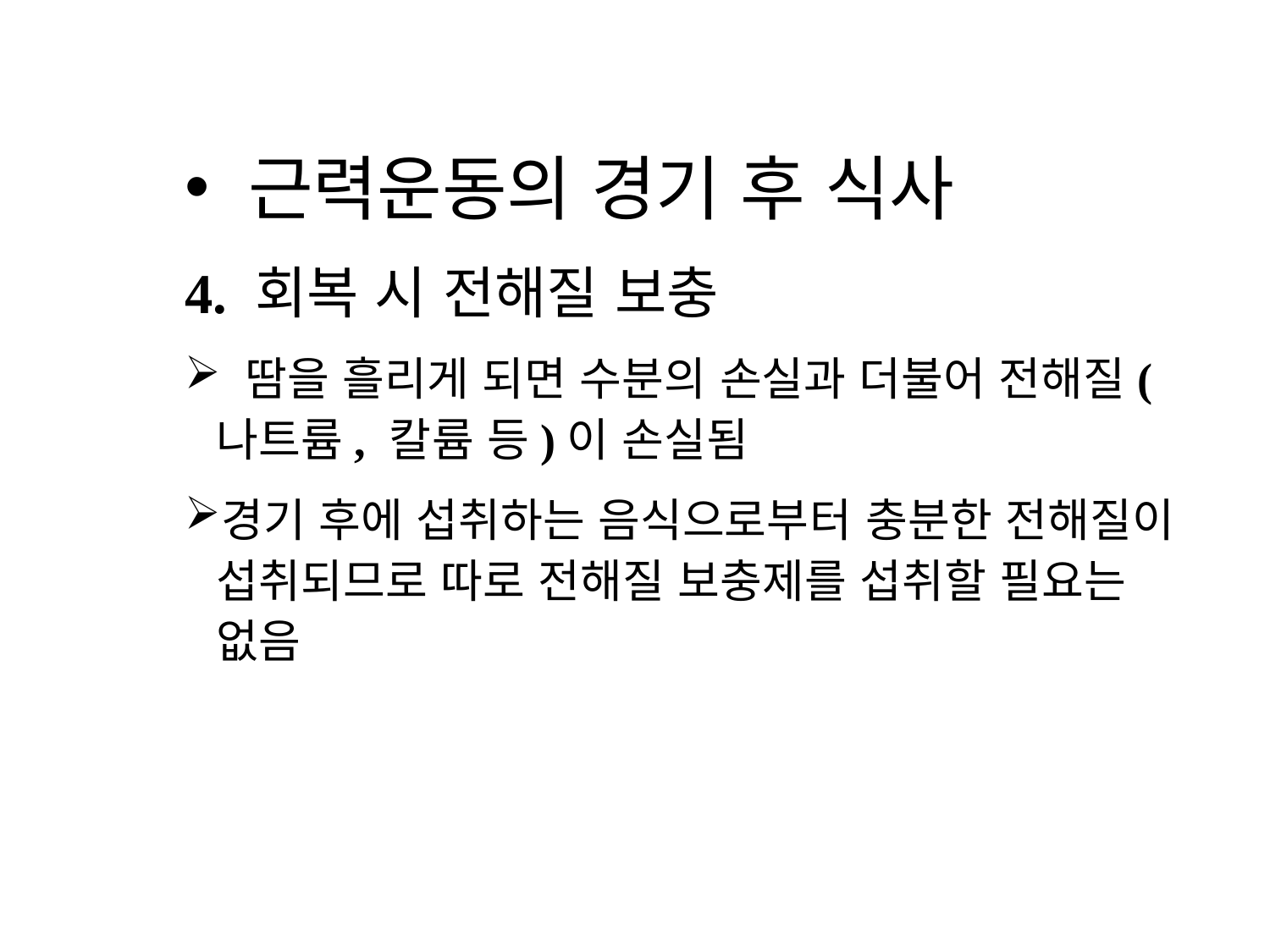

근력운동의 경기 후 식사
4. 회복 시 전해질 보충
 땀을 흘리게 되면 수분의 손실과 더불어 전해질(나트륨, 칼륨 등)이 손실됨
경기 후에 섭취하는 음식으로부터 충분한 전해질이 섭취되므로 따로 전해질 보충제를 섭취할 필요는 없음